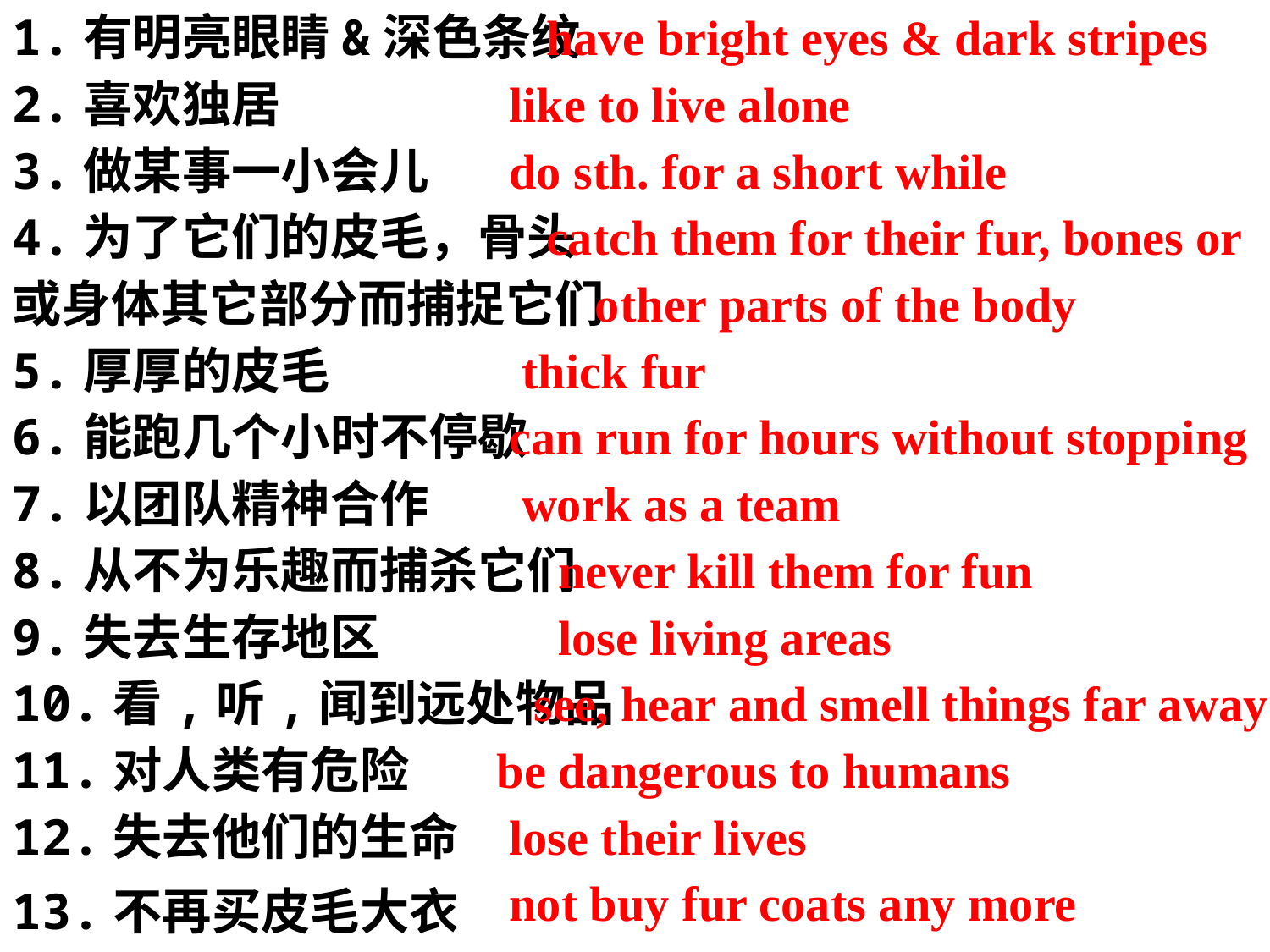

1.有明亮眼睛&深色条纹
2.喜欢独居
3.做某事一小会儿
4.为了它们的皮毛，骨头
或身体其它部分而捕捉它们
5.厚厚的皮毛
6.能跑几个小时不停歇
7.以团队精神合作
8.从不为乐趣而捕杀它们
9.失去生存地区
10.看,听,闻到远处物品
11.对人类有危险
12.失去他们的生命
13.不再买皮毛大衣
      have bright eyes & dark stripes
   like to live alone
   do sth. for a short while
      catch them for their fur, bones or
          other parts of the body
    thick fur
   can run for hours without stopping
    work as a team
       never kill them for fun
       lose living areas
     see, hear and smell things far away
  be dangerous to humans
   lose their lives
   not buy fur coats any more